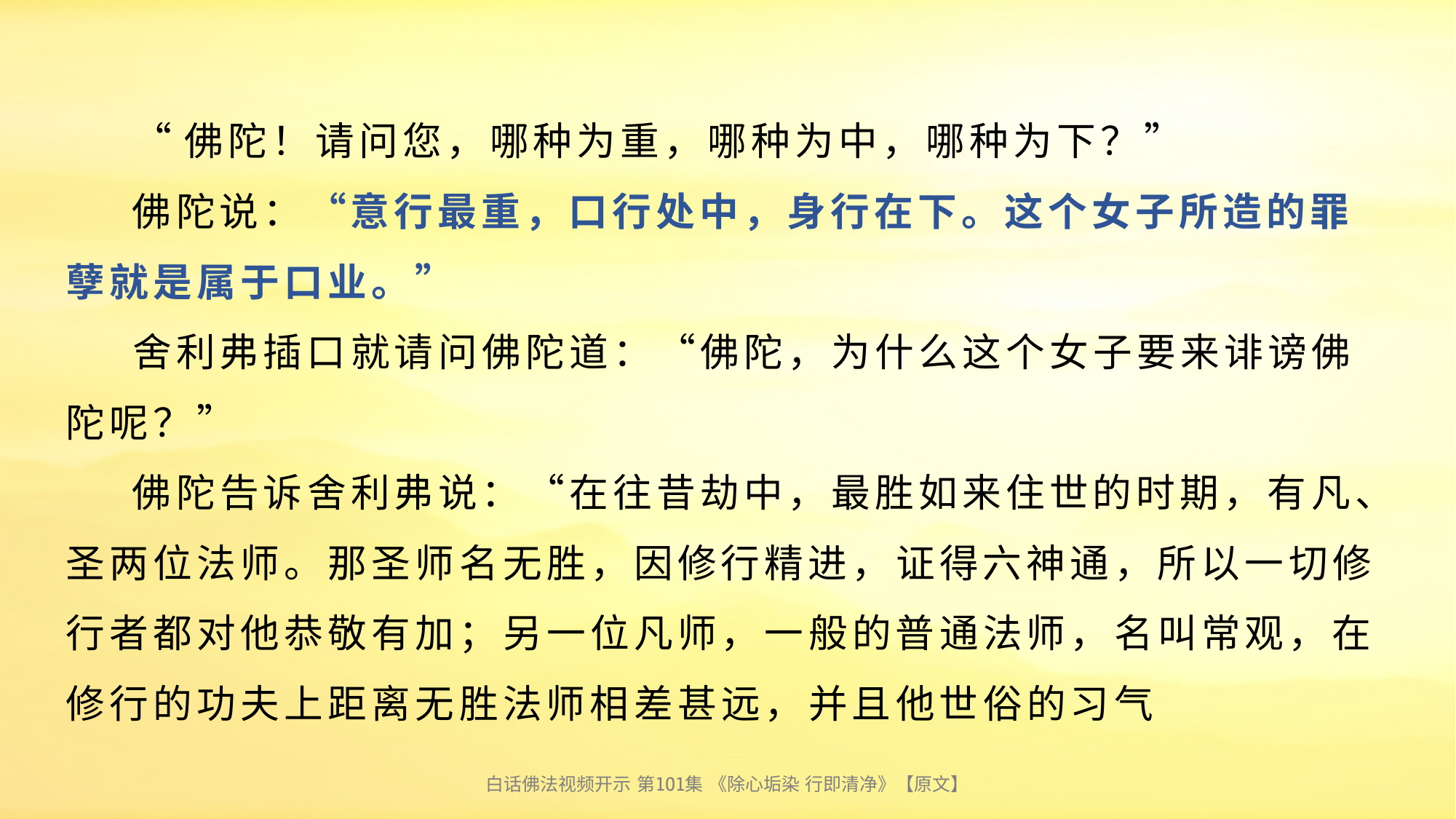

# “佛陀！请问您，哪种为重，哪种为中，哪种为下？” 佛陀说：“意行最重，口行处中，身行在下。这个女子所造的罪孽就是属于口业。” 舍利弗插口就请问佛陀道：“佛陀，为什么这个女子要来诽谤佛陀呢？” 佛陀告诉舍利弗说：“在往昔劫中，最胜如来住世的时期，有凡、圣两位法师。那圣师名无胜，因修行精进，证得六神通，所以一切修行者都对他恭敬有加；另一位凡师，一般的普通法师，名叫常观，在修行的功夫上距离无胜法师相差甚远，并且他世俗的习气
白话佛法视频开示 第101集 《除心垢染 行即清净》【原文】